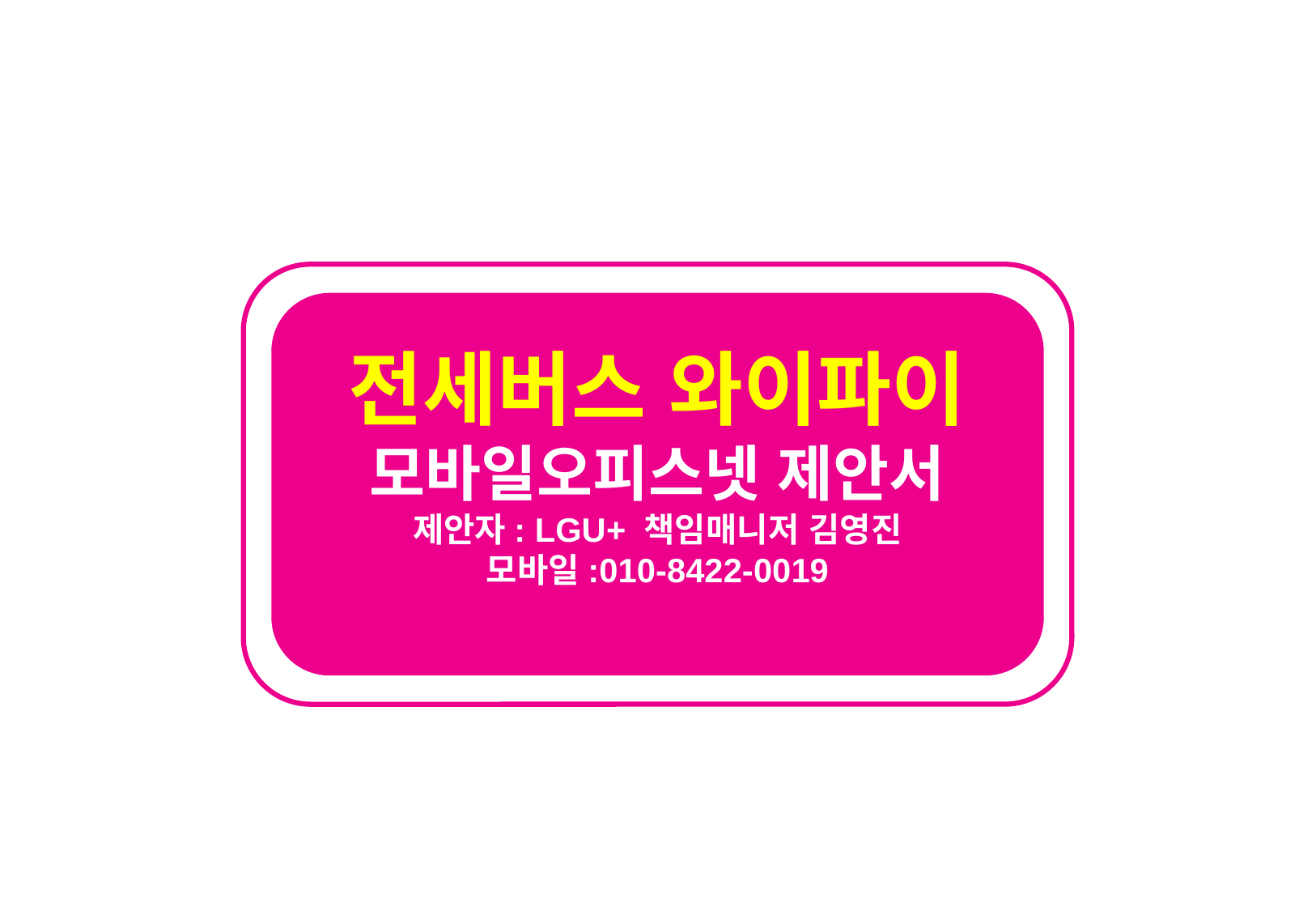

전세버스 와이파이
모바일오피스넷 제안서
제안자: LGU+ 책임매니저 김영진
모바일:010-8422-0019